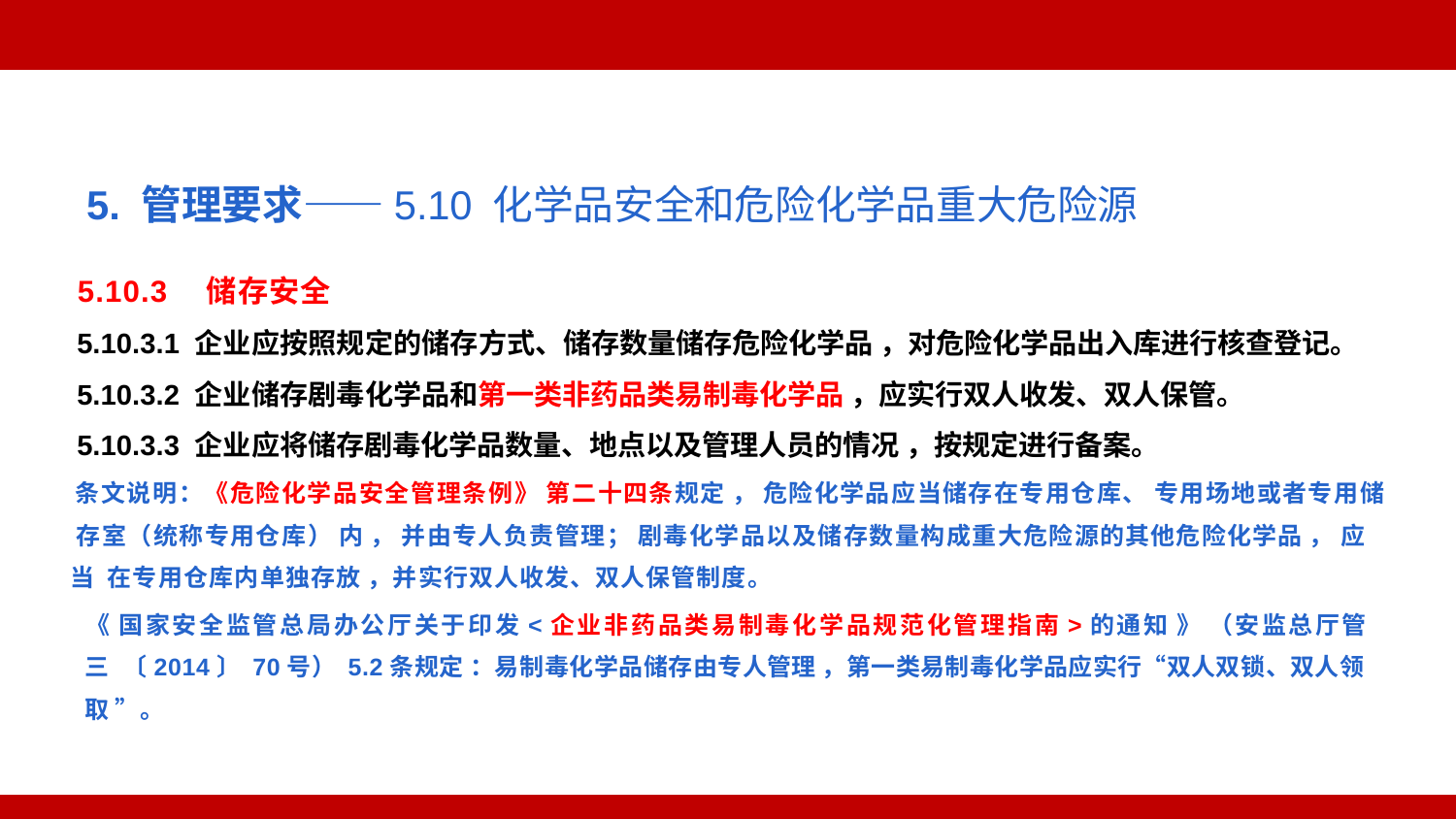

5. 管理要求——5.10 化学品安全和危险化学品重大危险源

5.10.3   储存安全
5.10.3.1 企业应按照规定的储存方式、储存数量储存危险化学品 ，对危险化学品出入库进行核查登记。
5.10.3.2 企业储存剧毒化学品和第一类非药品类易制毒化学品 ，应实行双人收发、双人保管。
5.10.3.3 企业应将储存剧毒化学品数量、地点以及管理人员的情况 ，按规定进行备案。
条文说明：《危险化学品安全管理条例》 第二十四条规定 ， 危险化学品应当储存在专用仓库、 专用场地或者专用储  存室（统称专用仓库） 内 ， 并由专人负责管理； 剧毒化学品以及储存数量构成重大危险源的其他危险化学品 ， 应当  在专用仓库内单独存放 ，并实行双人收发、双人保管制度。
《 国家安全监管总局办公厅关于印发<企业非药品类易制毒化学品规范化管理指南>的通知 》 （安监总厅管三  〔2014〕 70号） 5.2条规定 ：易制毒化学品储存由专人管理 ，第一类易制毒化学品应实行“双人双锁、双人领取 ”。